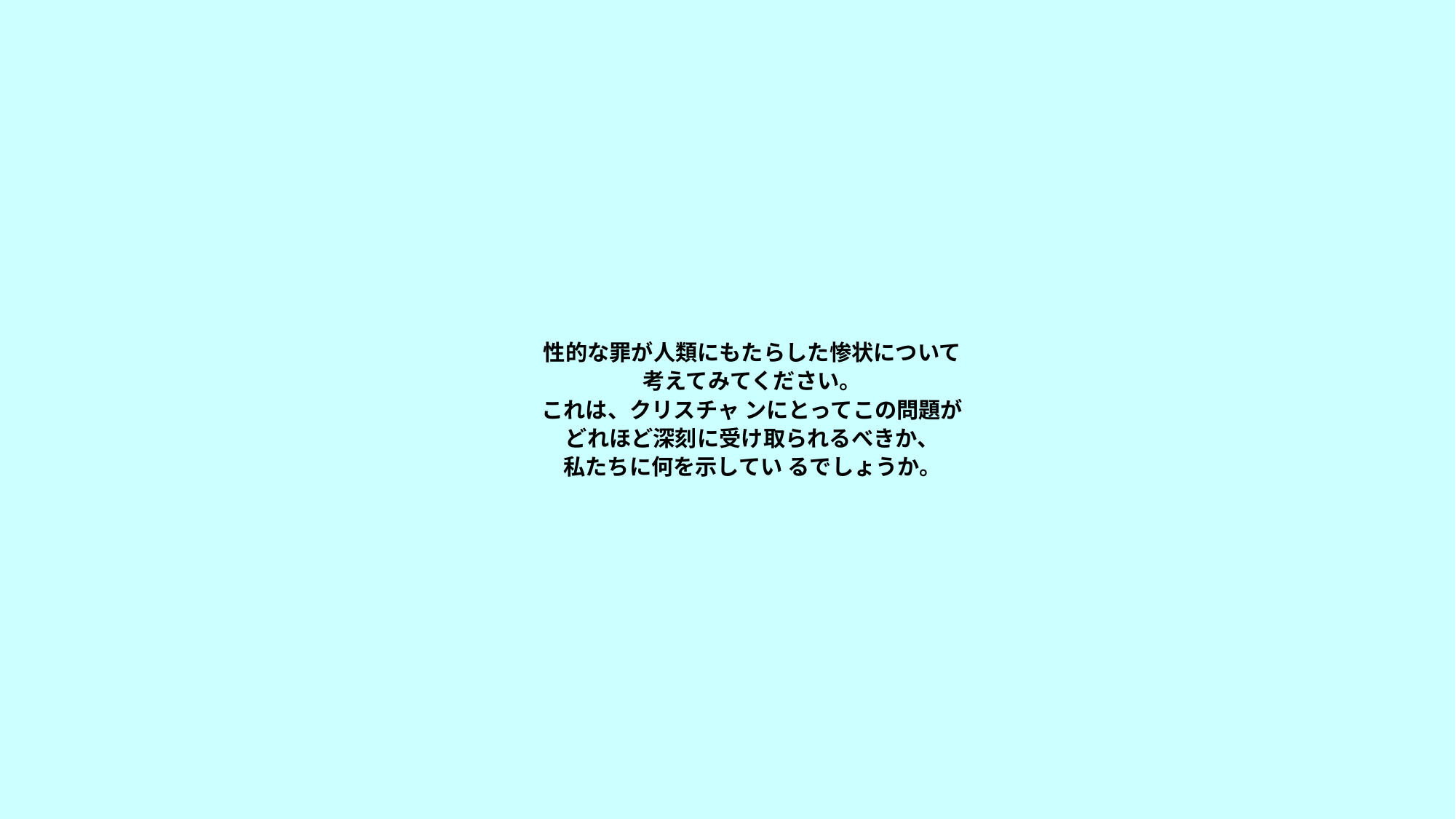

# 性的な罪が人類にもたらした惨状について 考えてみてください。 これは、クリスチャ ンにとってこの問題が どれほど深刻に受け取られるべきか、 私たちに何を示してい るでしょうか。